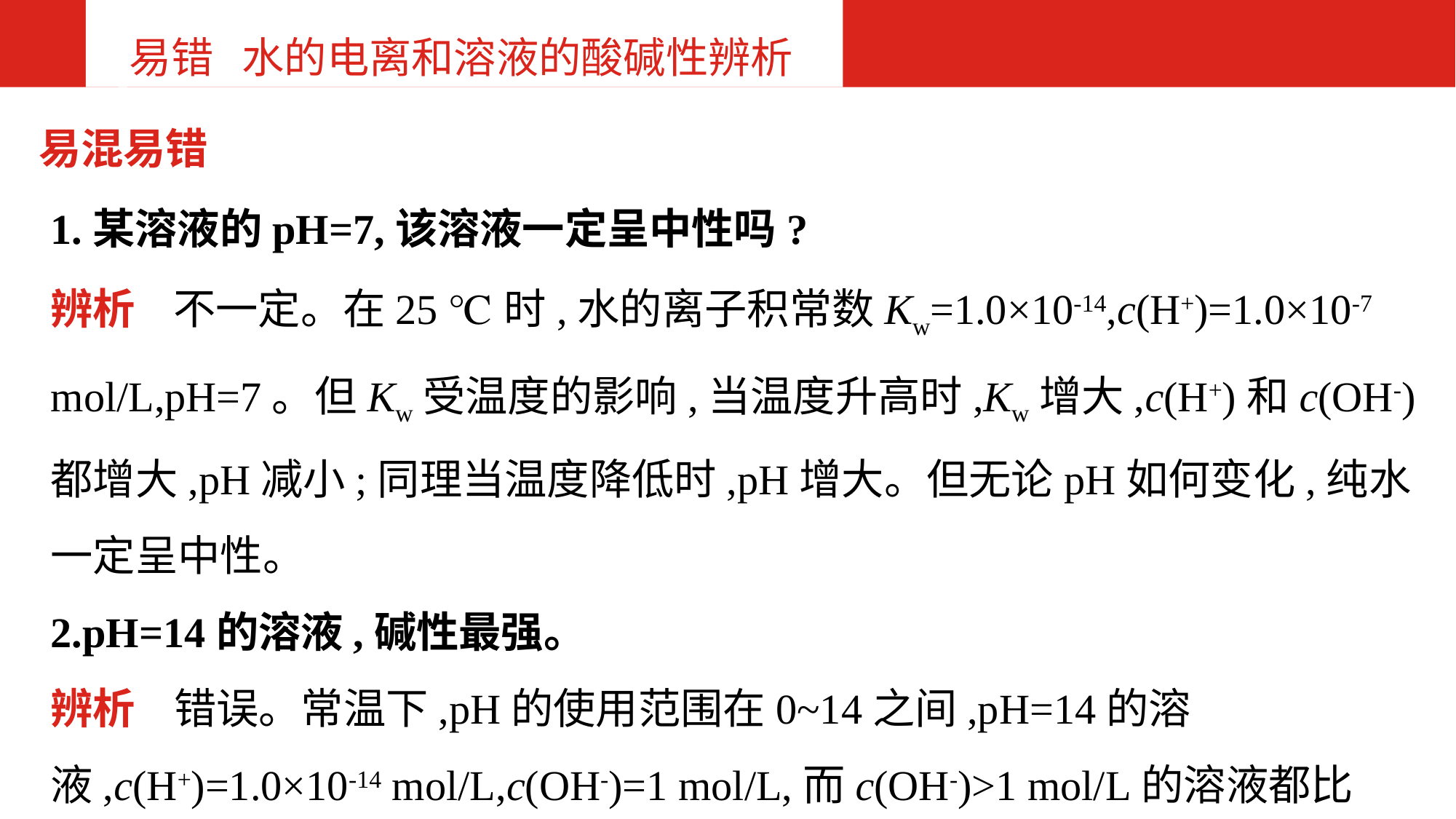

易错   水的电离和溶液的酸碱性辨析

易混易错
1.某溶液的pH=7,该溶液一定呈中性吗?
辨析    不一定。在25 ℃时,水的离子积常数Kw=1.0×10-14,c(H+)=1.0×10-7 mol/L,pH=7。但Kw受温度的影响,当温度升高时,Kw增大,c(H+)和c(OH-)都增大,pH减小;同理当温度降低时,pH增大。但无论pH如何变化,纯水一定呈中性。
2.pH=14的溶液,碱性最强。
辨析    错误。常温下,pH的使用范围在0~14之间,pH=14的溶液,c(H+)=1.0×10-14 mol/L,c(OH-)=1 mol/L,而c(OH-)>1 mol/L的溶液都比